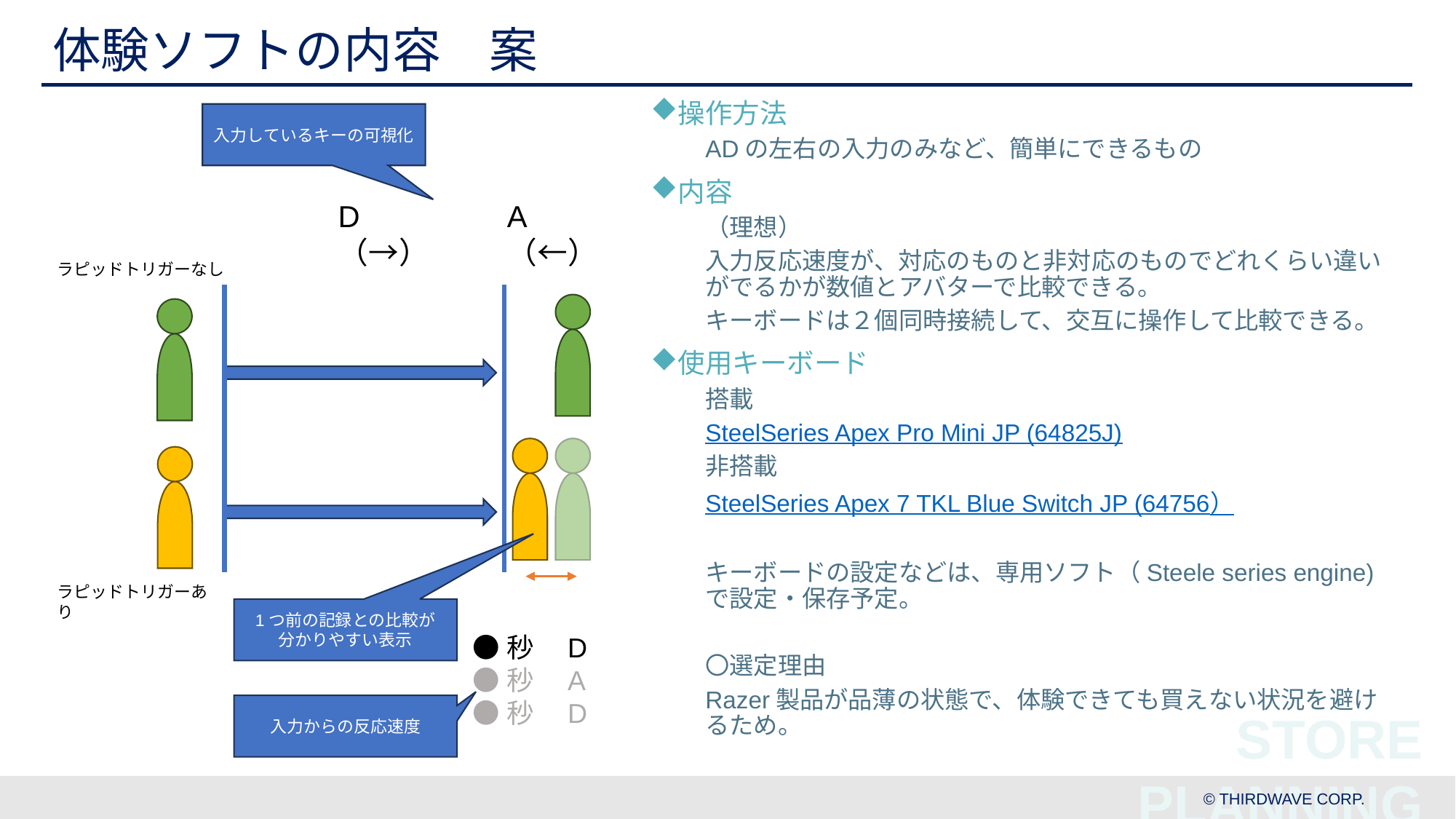

# 体験ソフトの内容　案
操作方法
ADの左右の入力のみなど、簡単にできるもの
内容
（理想）
入力反応速度が、対応のものと非対応のものでどれくらい違いがでるかが数値とアバターで比較できる。
キーボードは２個同時接続して、交互に操作して比較できる。
使用キーボード
搭載
SteelSeries Apex Pro Mini JP (64825J)
非搭載
SteelSeries Apex 7 TKL Blue Switch JP (64756）

キーボードの設定などは、専用ソフト（Steele series engine)で設定・保存予定。

〇選定理由
Razer製品が品薄の状態で、体験できても買えない状況を避けるため。
入力しているキーの可視化
D（→）
A（←）
ラピッドトリガーなし

ラピッドトリガーあり
1つ前の記録との比較が
分かりやすい表示
●秒　D
●秒　A
●秒　D
入力からの反応速度